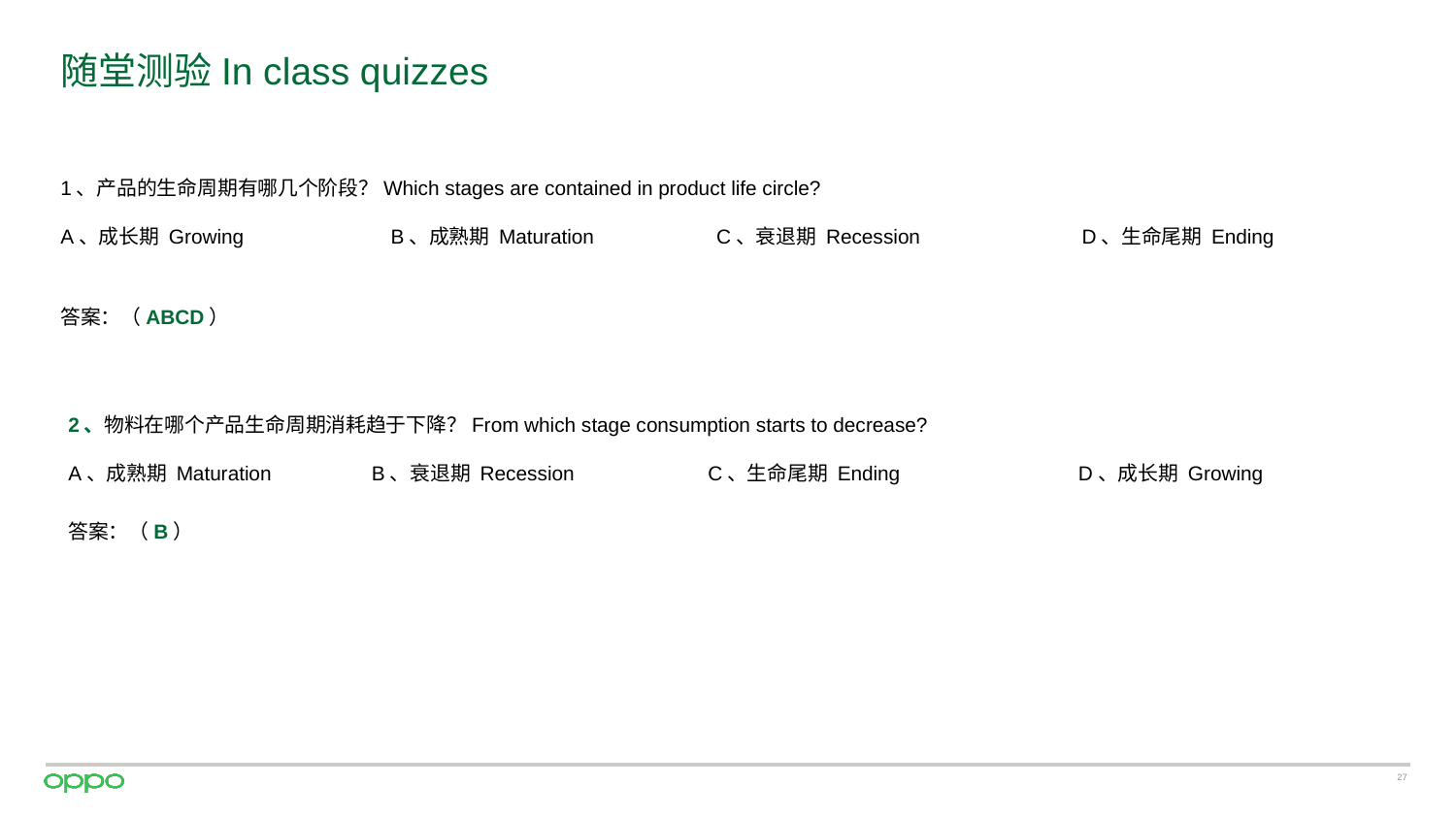

# 随堂测验In class quizzes
1、产品的生命周期有哪几个阶段？Which stages are contained in product life circle?
A、成长期 Growing	       B、成熟期 Maturation                      C、衰退期 Recession                             D、生命尾期 Ending

答案：（ABCD）
2、物料在哪个产品生命周期消耗趋于下降？From which stage consumption starts to decrease?
A、成熟期 Maturation                  B、衰退期 Recession                        C、生命尾期 Ending                                D、成长期 Growing

答案：（B）